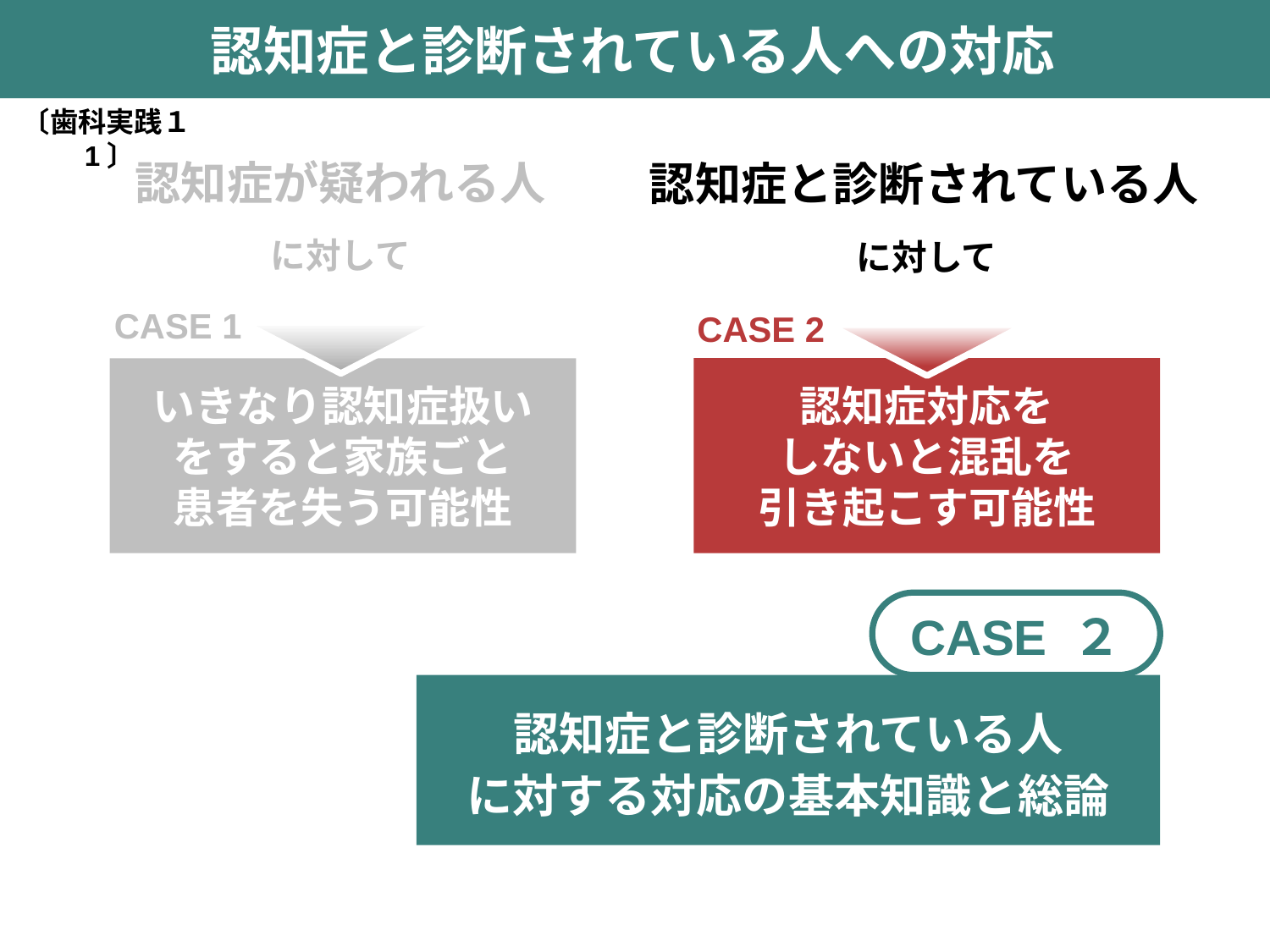

認知症と診断されている人への対応
〔歯科実践１1〕
認知症が疑われる人
認知症と診断されている人
に対して
に対して
CASE 1
CASE 2

認知症対応を
しないと混乱を
引き起こす可能性
いきなり認知症扱い
をすると家族ごと
患者を失う可能性
CASE ２

認知症と診断されている人
に対する対応の基本知識と総論